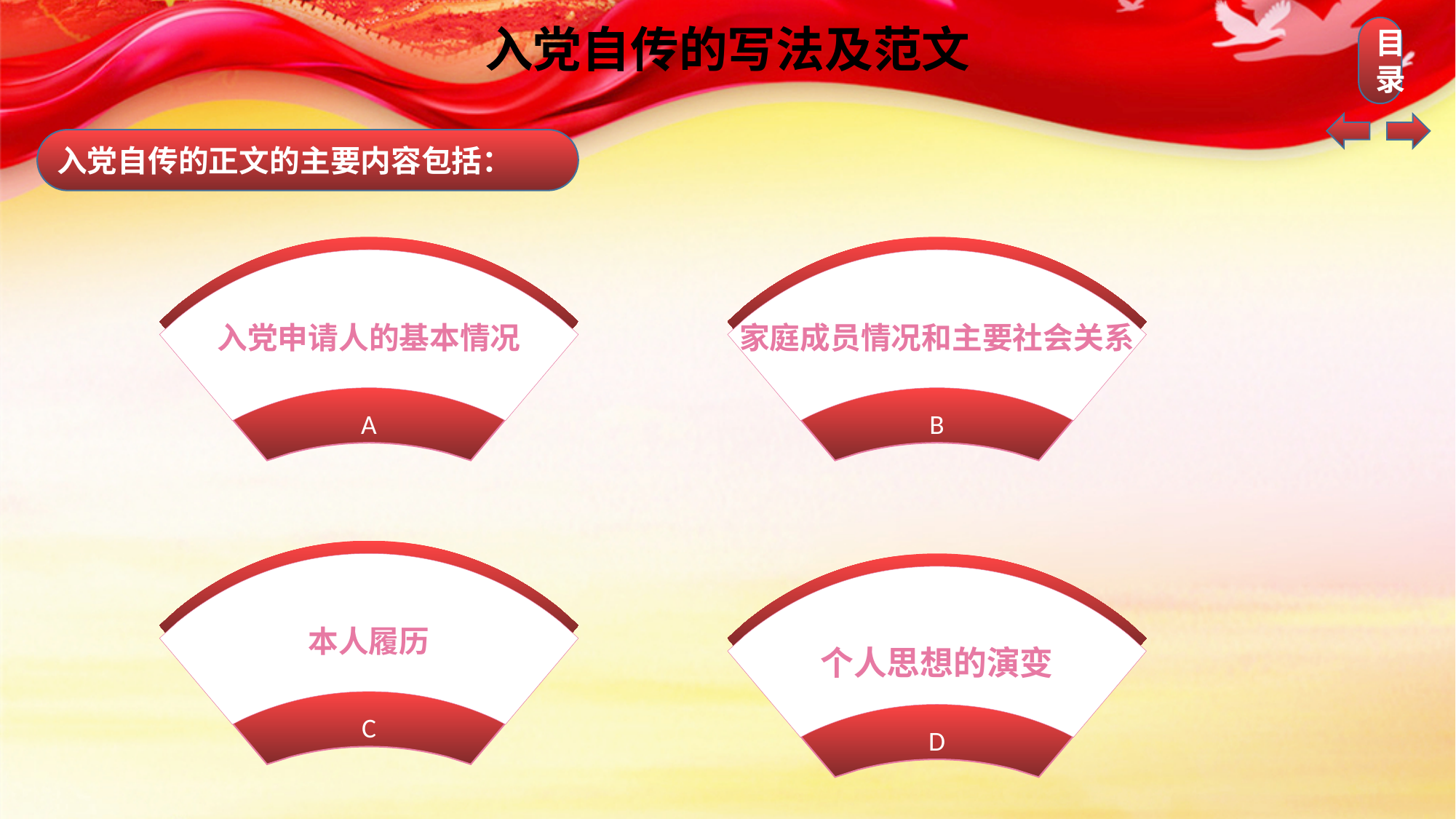

入党自传的写法及范文
入党自传的正文的主要内容包括：

入党申请人的基本情况
A

家庭成员情况和主要社会关系
B

本人履历
C

个人思想的演变
D